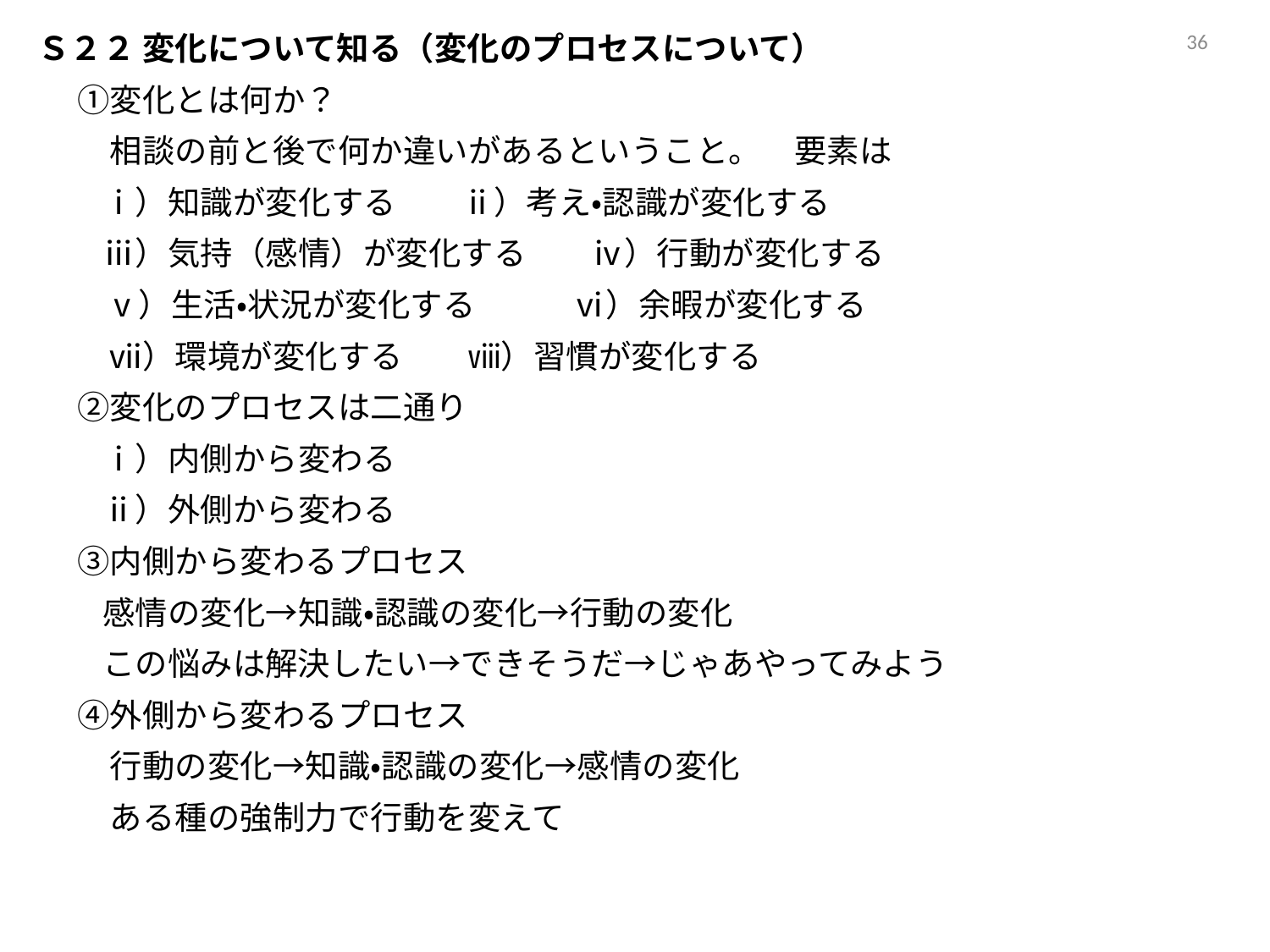

36
Ｓ２２ 変化について知る（変化のプロセスについて）
　 ①変化とは何か？
　　 相談の前と後で何か違いがあるということ。　要素は
　　ⅰ）知識が変化する　　ⅱ）考え・認識が変化する
　　ⅲ）気持（感情）が変化する　　ⅳ）行動が変化する
　     ⅴ）生活・状況が変化する　　　ⅵ）余暇が変化する
　　 ⅶ）環境が変化する　　ⅷ）習慣が変化する
　 ②変化のプロセスは二通り
　　ⅰ）内側から変わる
　　ⅱ）外側から変わる
　 ③内側から変わるプロセス
　　感情の変化→知識・認識の変化→行動の変化
　　この悩みは解決したい→できそうだ→じゃあやってみよう
　 ④外側から変わるプロセス
　　 行動の変化→知識・認識の変化→感情の変化
　　 ある種の強制力で行動を変えて